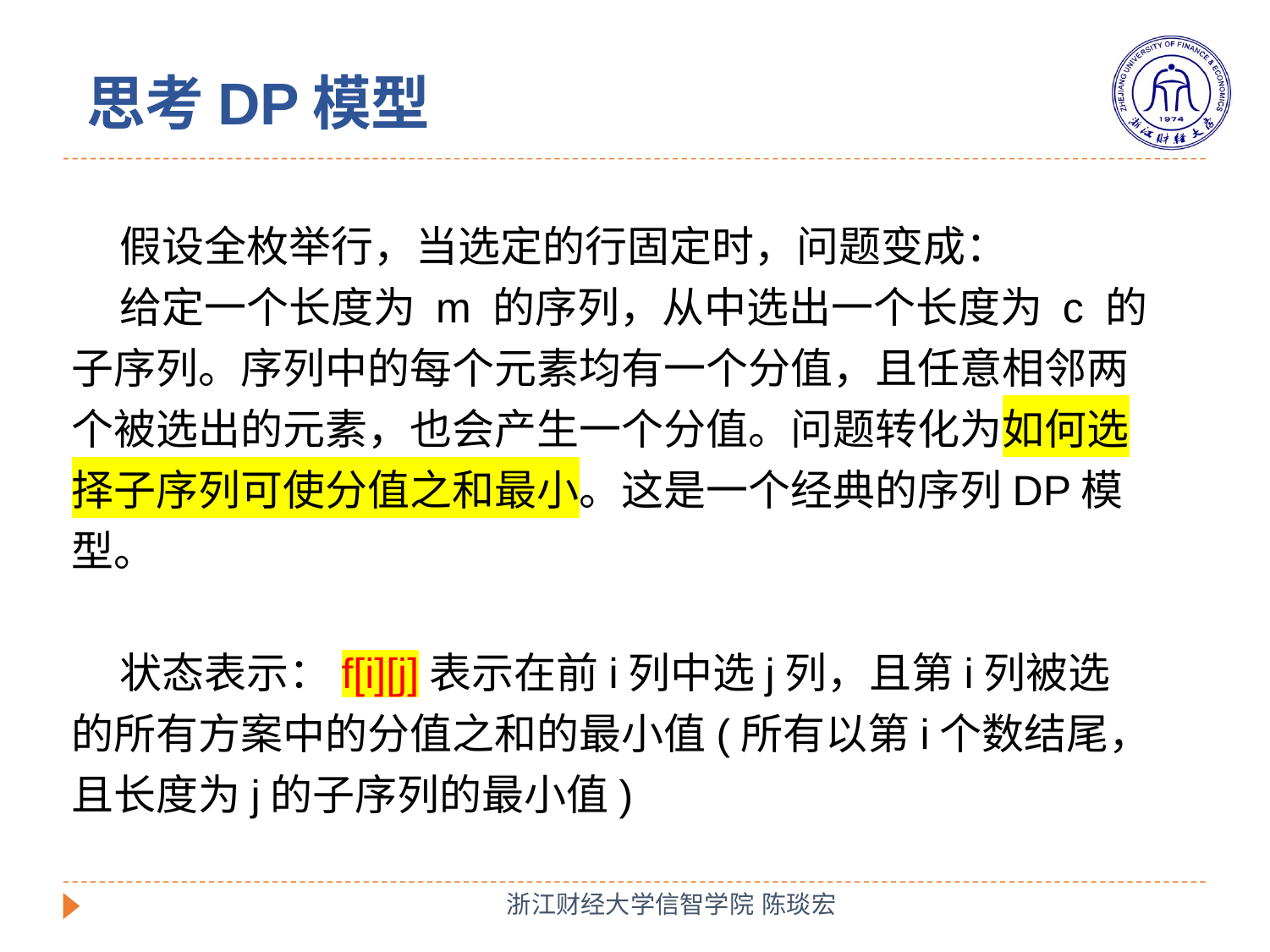

# 思考DP模型
    假设全枚举行，当选定的行固定时，问题变成：
    给定一个长度为 m 的序列，从中选出一个长度为 c 的子序列。序列中的每个元素均有一个分值，且任意相邻两个被选出的元素，也会产生一个分值。问题转化为如何选择子序列可使分值之和最小。这是一个经典的序列DP模型。
    状态表示：f[i][j]表示在前i列中选j列，且第i列被选的所有方案中的分值之和的最小值(所有以第i个数结尾，且长度为j的子序列的最小值)
浙江财经大学信智学院 陈琰宏
59